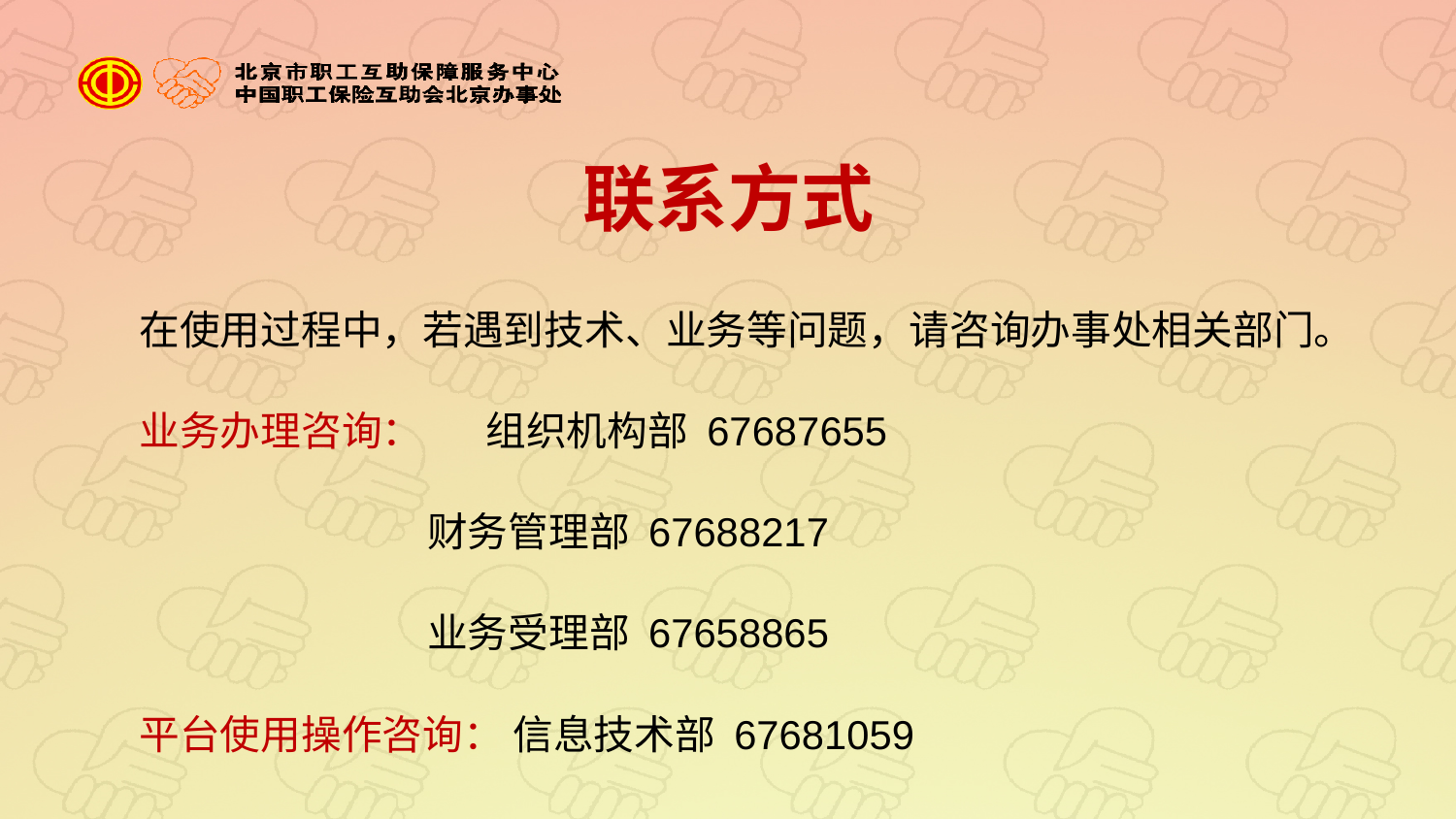

联系方式
在使用过程中，若遇到技术、业务等问题，请咨询办事处相关部门。
业务办理咨询：       组织机构部 67687655
                               财务管理部 67688217
                               业务受理部 67658865
平台使用操作咨询： 信息技术部 67681059